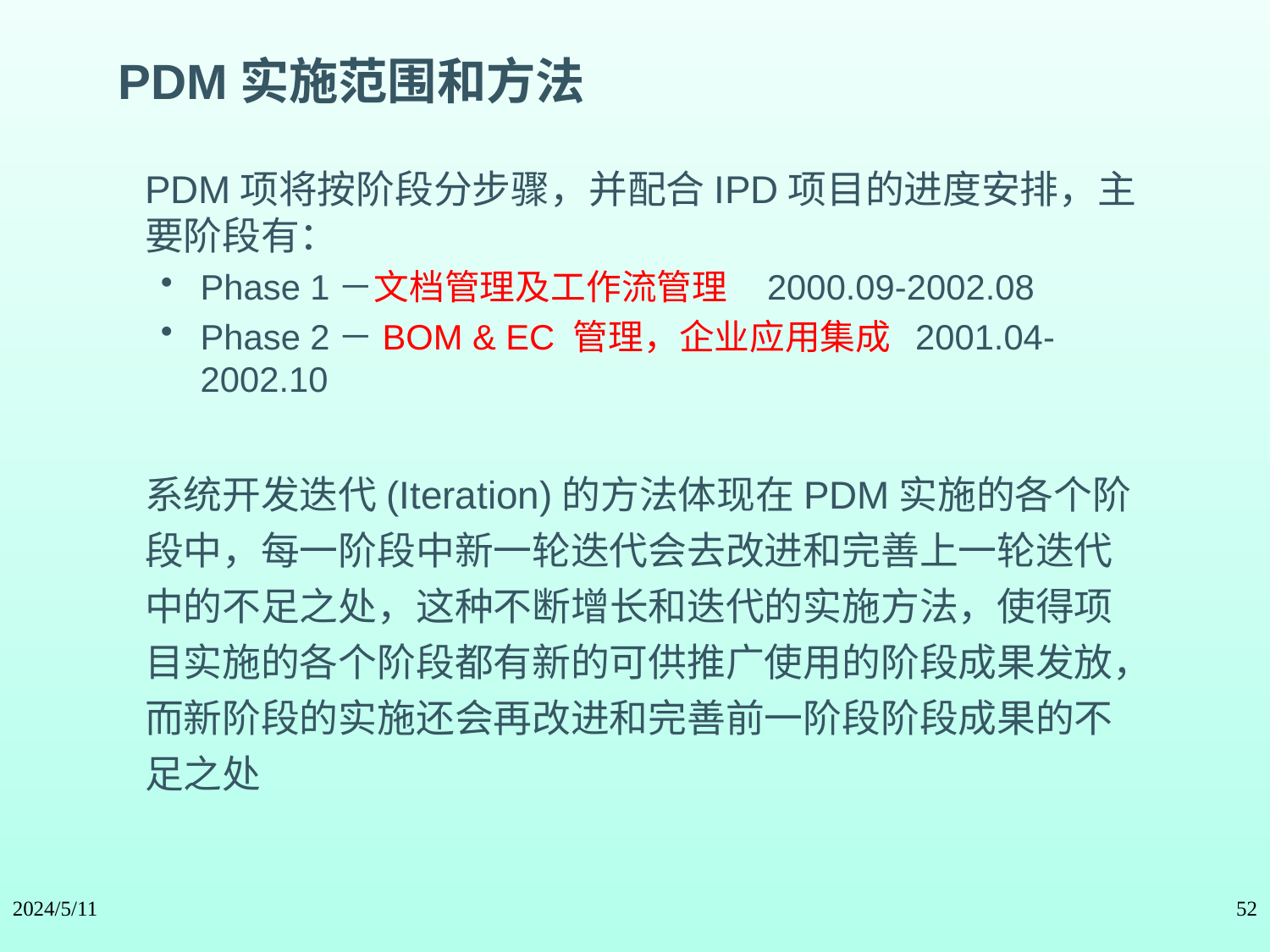

PDM实施范围和方法
	PDM项将按阶段分步骤，并配合IPD项目的进度安排，主要阶段有：
Phase 1－文档管理及工作流管理    2000.09-2002.08
Phase 2－BOM & EC 管理，企业应用集成  2001.04-2002.10

	系统开发迭代(Iteration)的方法体现在PDM实施的各个阶段中，每一阶段中新一轮迭代会去改进和完善上一轮迭代中的不足之处，这种不断增长和迭代的实施方法，使得项目实施的各个阶段都有新的可供推广使用的阶段成果发放，而新阶段的实施还会再改进和完善前一阶段阶段成果的不足之处
2024/5/11
52